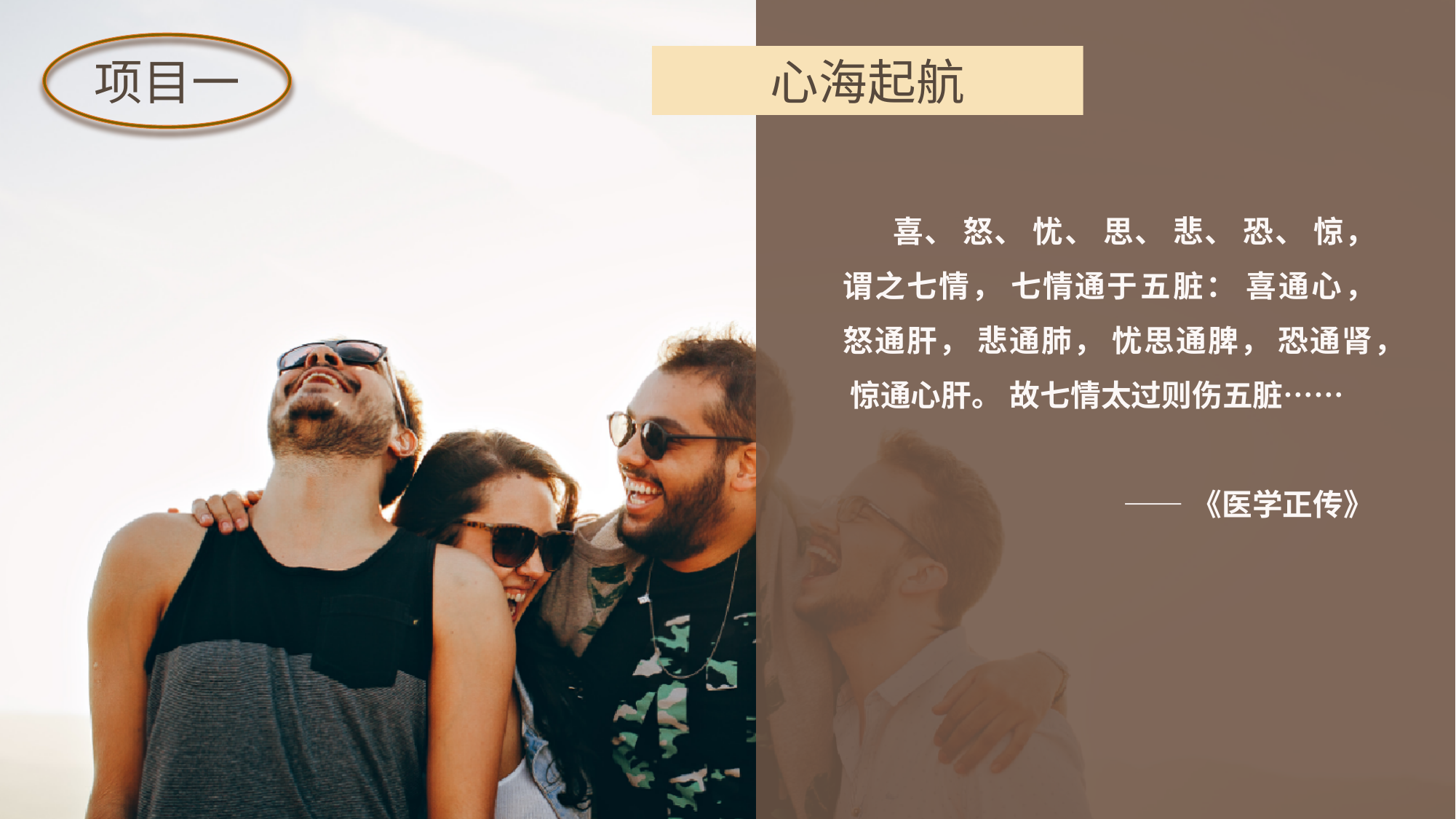

项目一
心海起航
     喜、 怒、 忧、 思、 悲、 恐、 惊， 谓之七情， 七情通于五脏： 喜通心， 怒通肝， 悲通肺， 忧思通脾， 恐通肾， 惊通心肝。 故七情太过则伤五脏……

——《医学正传》